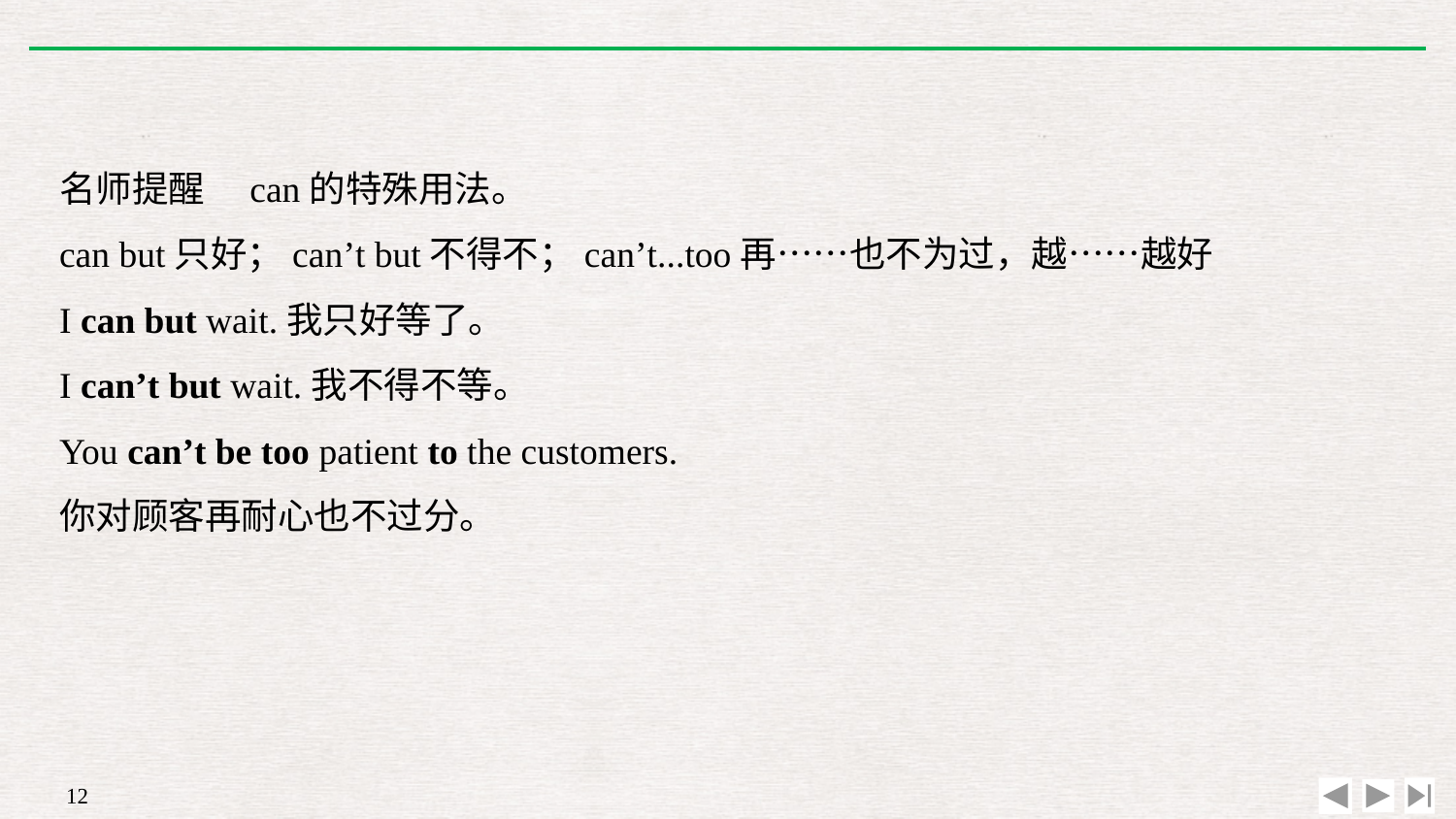

名师提醒　can的特殊用法。
can but只好；can’t but不得不；can’t...too再……也不为过，越……越好
I can but wait.我只好等了。
I can’t but wait.我不得不等。
You can’t be too patient to the customers.
你对顾客再耐心也不过分。